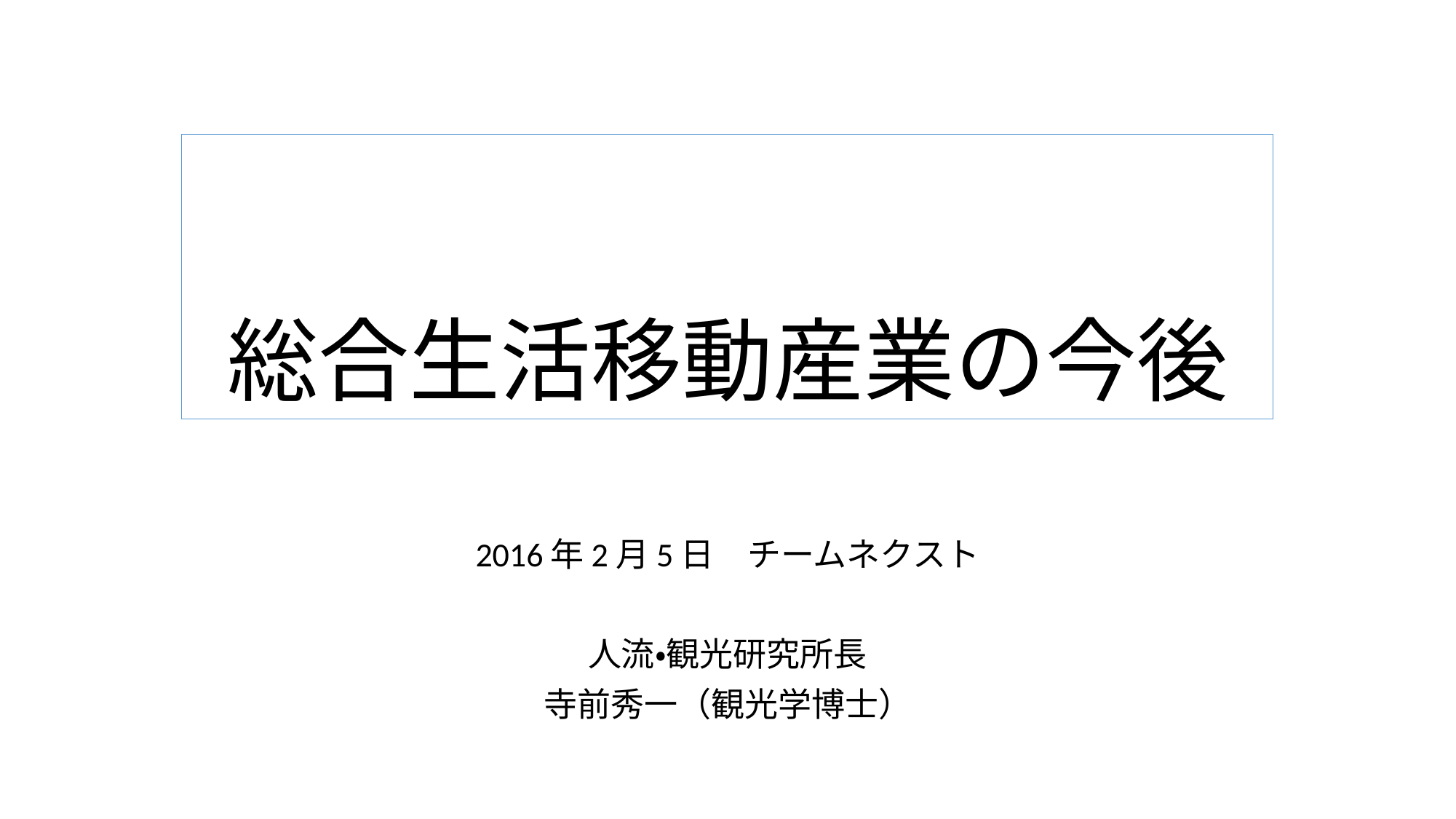

# 総合生活移動産業の今後
2016年2月5日　チームネクスト

人流・観光研究所長
寺前秀一（観光学博士）